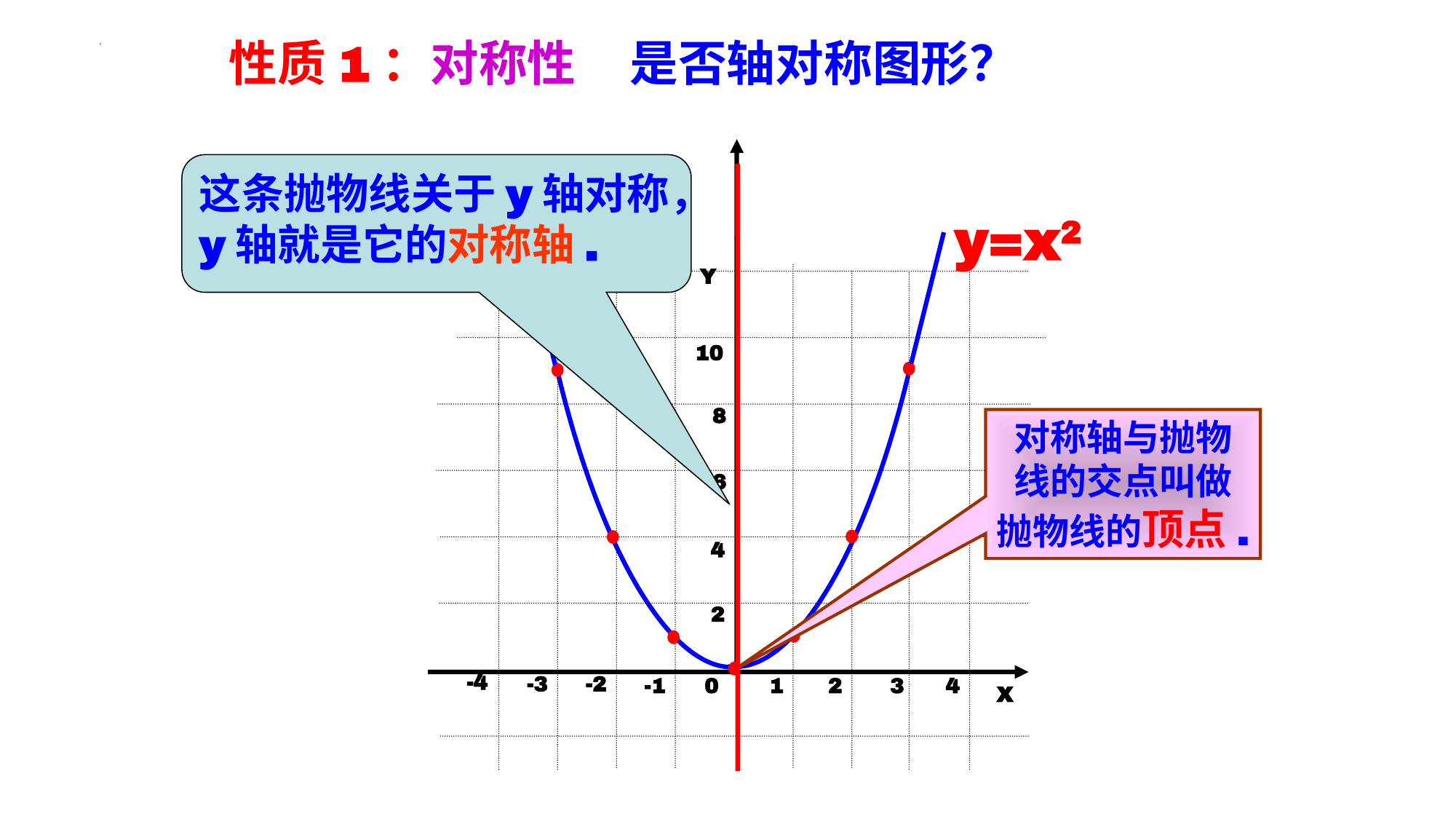

性质1：对称性
是否轴对称图形？

Y
10
8
6
4
2
-4
-3
-2
-1
0
1
2
3
4
X

这条抛物线关于y轴对称，y轴就是它的对称轴.

y=x2
对称轴与抛物
线的交点叫做
抛物线的顶点.